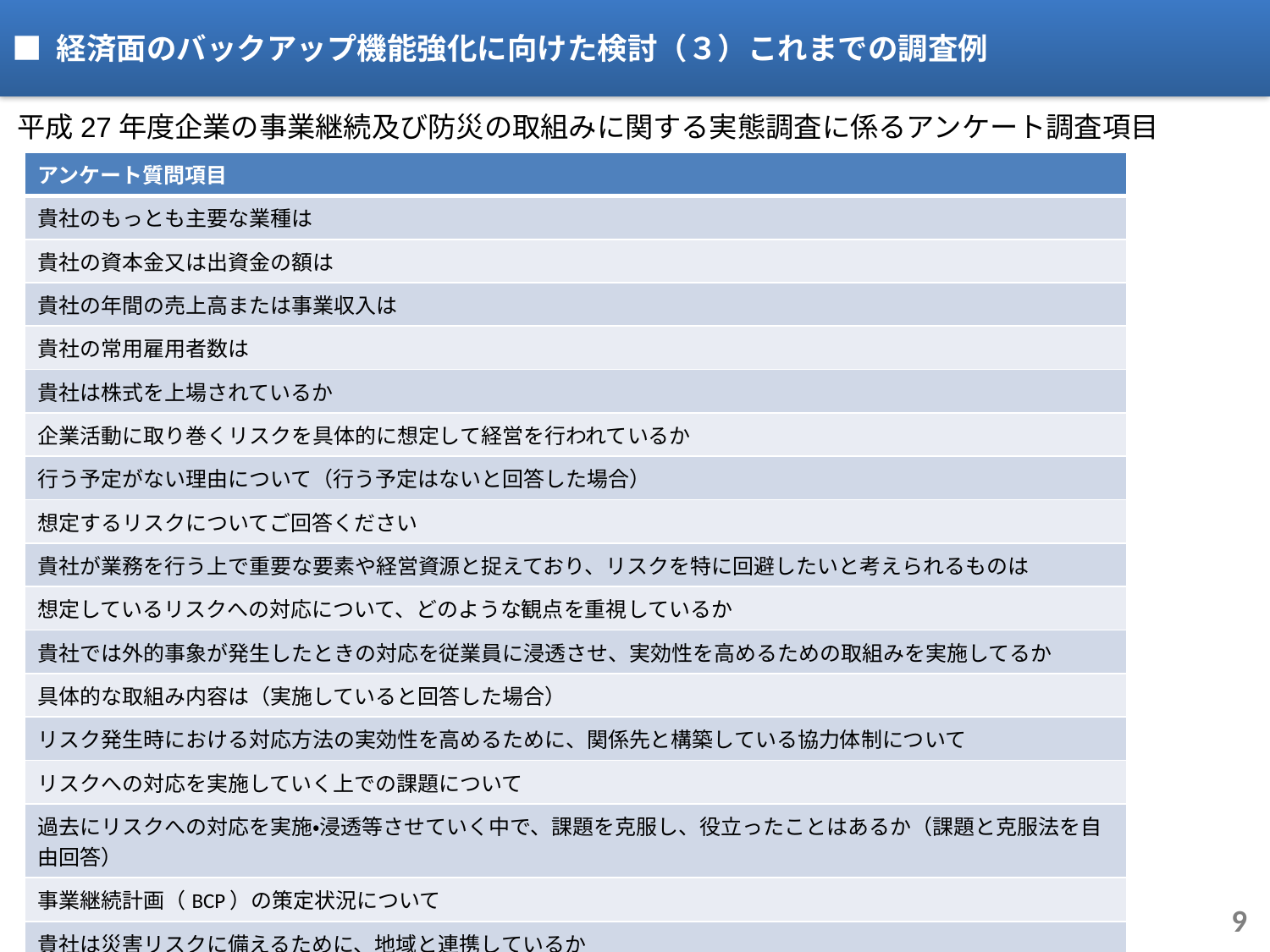

■ 経済面のバックアップ機能強化に向けた検討（３）これまでの調査例
平成27年度企業の事業継続及び防災の取組みに関する実態調査に係るアンケート調査項目
| アンケート質問項目 |
| --- |
| 貴社のもっとも主要な業種は |
| 貴社の資本金又は出資金の額は |
| 貴社の年間の売上高または事業収入は |
| 貴社の常用雇用者数は |
| 貴社は株式を上場されているか |
| 企業活動に取り巻くリスクを具体的に想定して経営を行われているか |
| 行う予定がない理由について（行う予定はないと回答した場合） |
| 想定するリスクについてご回答ください |
| 貴社が業務を行う上で重要な要素や経営資源と捉えており、リスクを特に回避したいと考えられるものは |
| 想定しているリスクへの対応について、どのような観点を重視しているか |
| 貴社では外的事象が発生したときの対応を従業員に浸透させ、実効性を高めるための取組みを実施してるか |
| 具体的な取組み内容は（実施していると回答した場合） |
| リスク発生時における対応方法の実効性を高めるために、関係先と構築している協力体制について |
| リスクへの対応を実施していく上での課題について |
| 過去にリスクへの対応を実施・浸透等させていく中で、課題を克服し、役立ったことはあるか（課題と克服法を自由回答） |
| 事業継続計画（BCP）の策定状況について |
| 貴社は災害リスクに備えるために、地域と連携しているか |
| 具体的な連携についてご回答ください |
| 貴社が地域と連携している理由は |
| 貴社へのリスク対応について、工夫点やアピール点、特筆すべき点等について自由記入 |
9